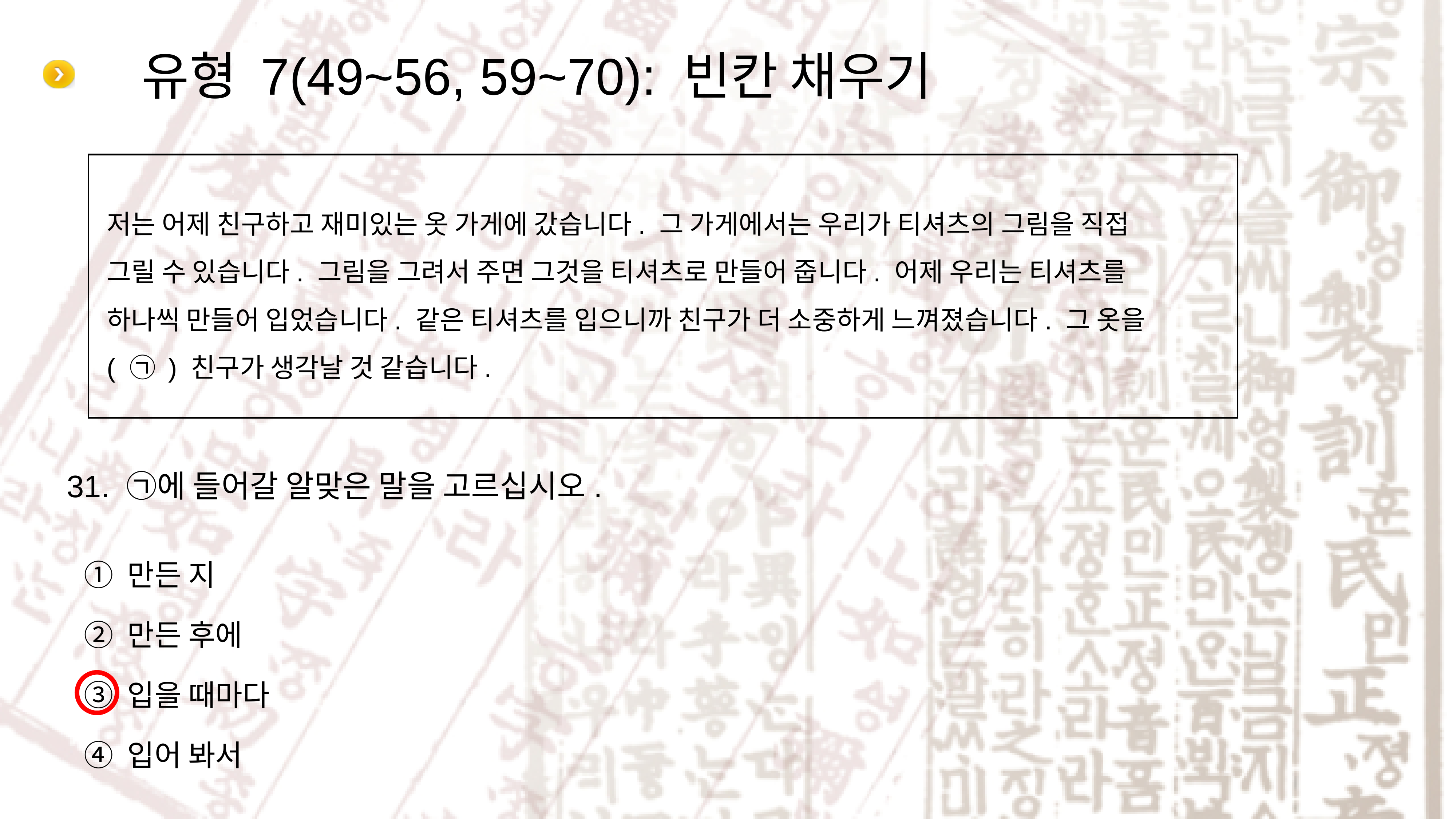

# 유형 7(49~56, 59~70): 빈칸 채우기
저는 어제 친구하고 재미있는 옷 가게에 갔습니다. 그 가게에서는 우리가 티셔츠의 그림을 직접 그릴 수 있습니다. 그림을 그려서 주면 그것을 티셔츠로 만들어 줍니다. 어제 우리는 티셔츠를 하나씩 만들어 입었습니다. 같은 티셔츠를 입으니까 친구가 더 소중하게 느껴졌습니다. 그 옷을 ( ㉠ ) 친구가 생각날 것 같습니다.

31. ㉠에 들어갈 알맞은 말을 고르십시오.
① 만든 지
② 만든 후에
③ 입을 때마다
④ 입어 봐서